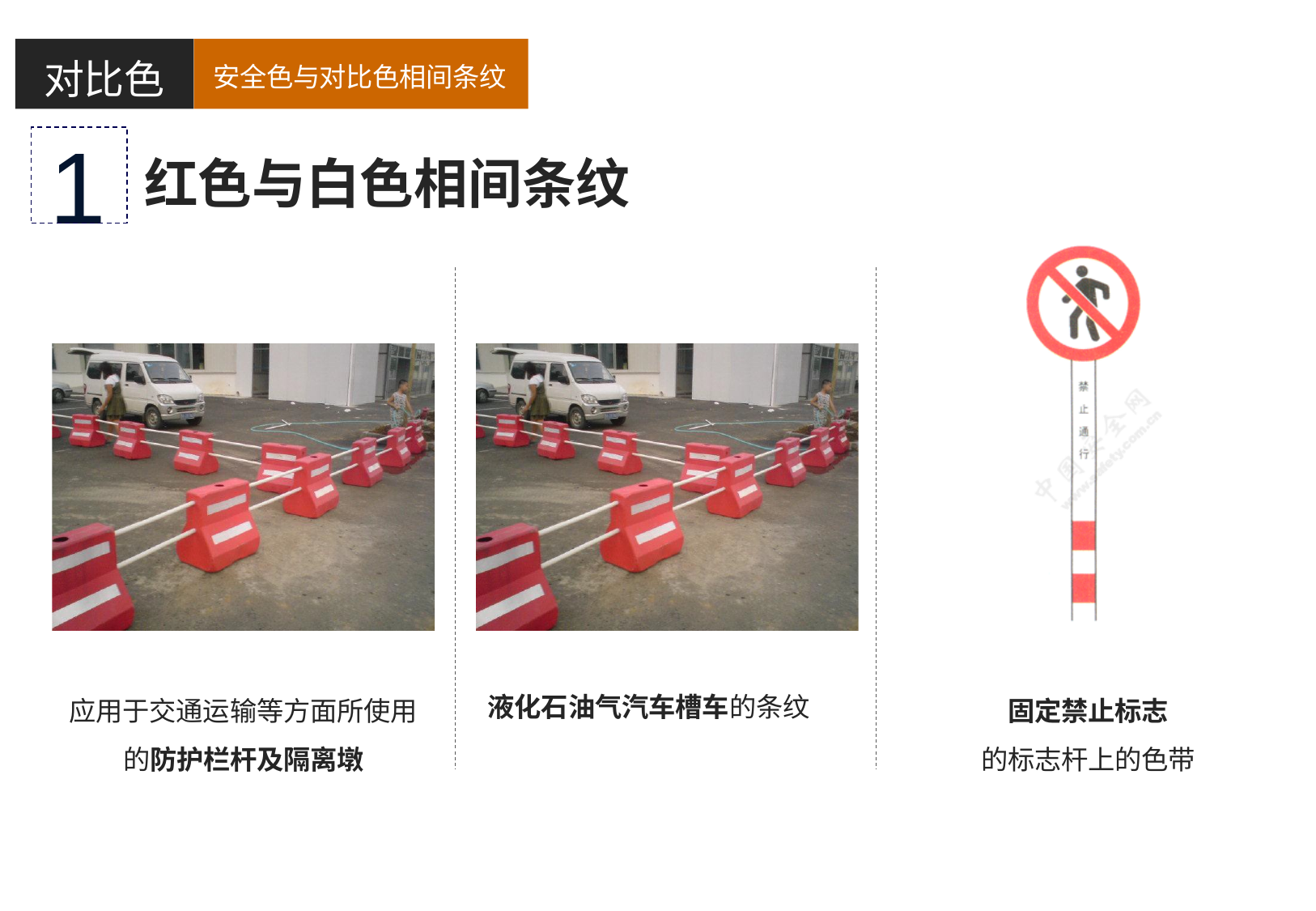

对比色
安全色与对比色相间条纹
1

红色与白色相间条纹

液化石油气汽车槽车的条纹
应用于交通运输等方面所使用
的防护栏杆及隔离墩
固定禁止标志
的标志杆上的色带